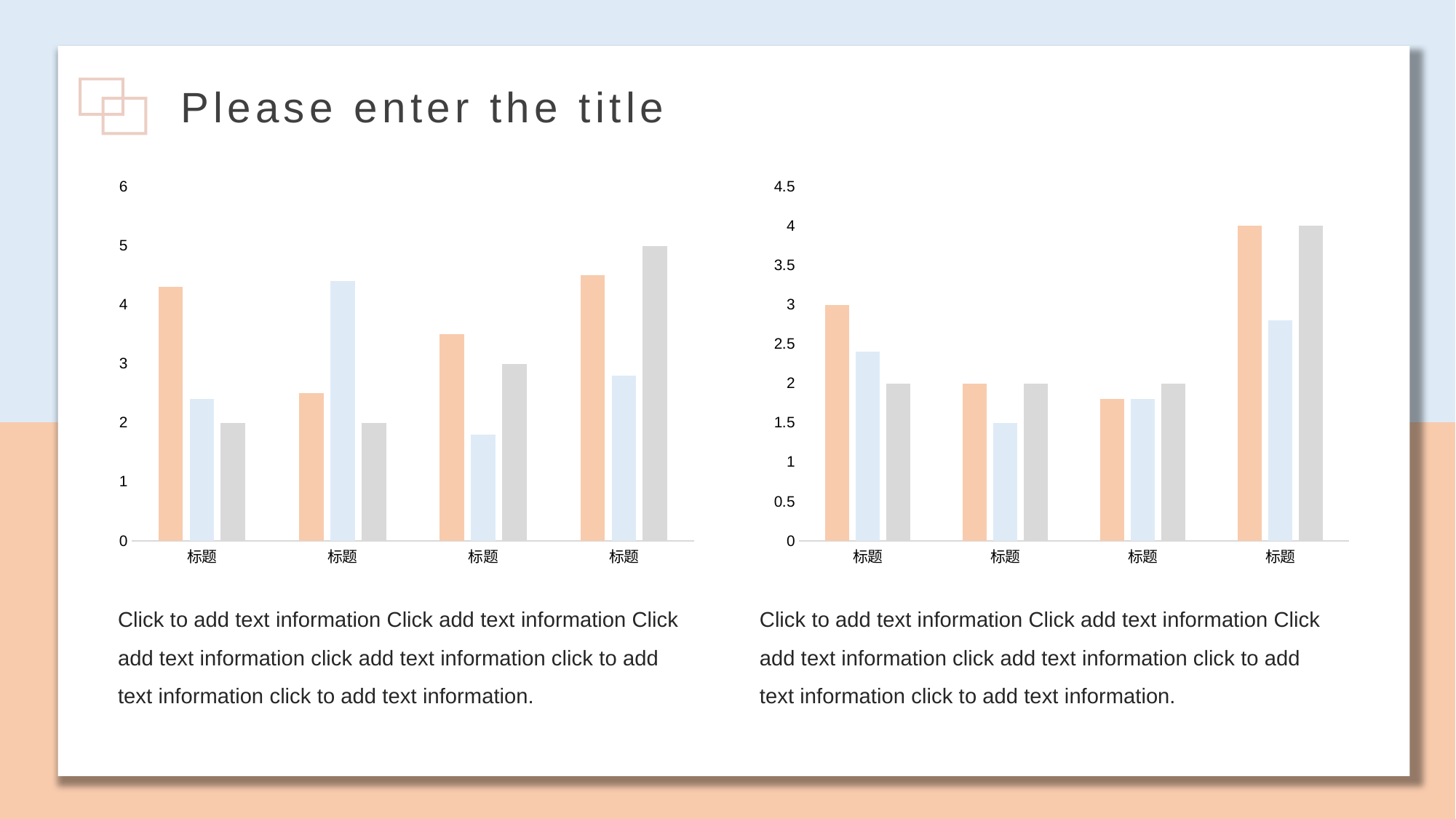

Please enter the title

### Chart

| Category | 列1 | 列2 | 列3 |
|---|---|---|---|
| 标题 | 4.3 | 2.4 | 2.0 |
| 标题 | 2.5 | 4.4 | 2.0 |
| 标题 | 3.5 | 1.8 | 3.0 |
| 标题 | 4.5 | 2.8 | 5.0 |

### Chart

| Category | 列1 | 列2 | 列3 |
|---|---|---|---|
| 标题 | 3.0 | 2.4 | 2.0 |
| 标题 | 2.0 | 1.5 | 2.0 |
| 标题 | 1.8 | 1.8 | 2.0 |
| 标题 | 4.0 | 2.8 | 4.0 |
Click to add text information Click add text information Click add text information click add text information click to add text information click to add text information.
Click to add text information Click add text information Click add text information click add text information click to add text information click to add text information.